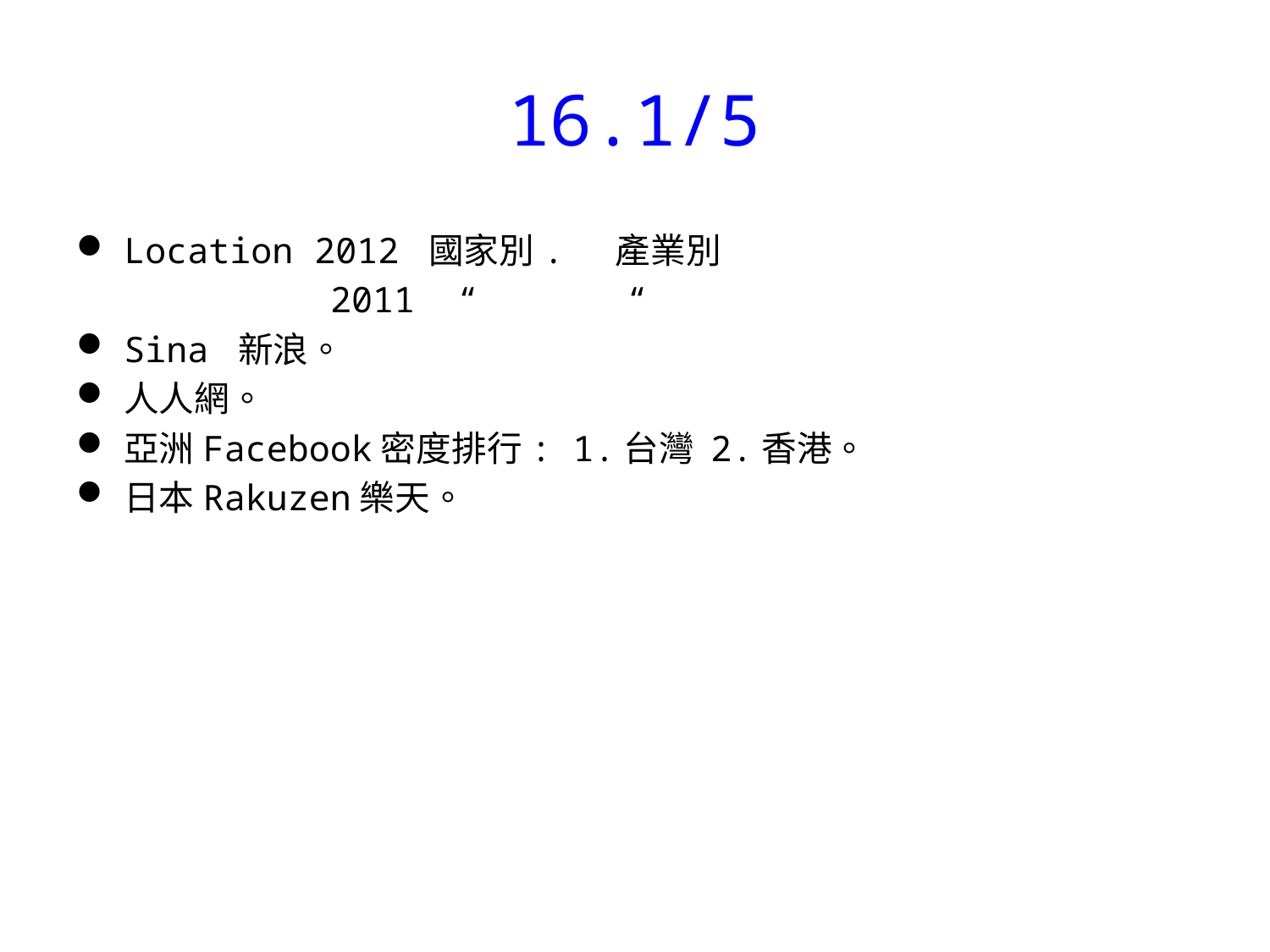

# 16.1/5
Location 2012 國家別.  產業別
            2011  “       “
Sina 新浪。
人人網。
亞洲Facebook密度排行: 1.台灣 2.香港。
日本Rakuzen樂天。